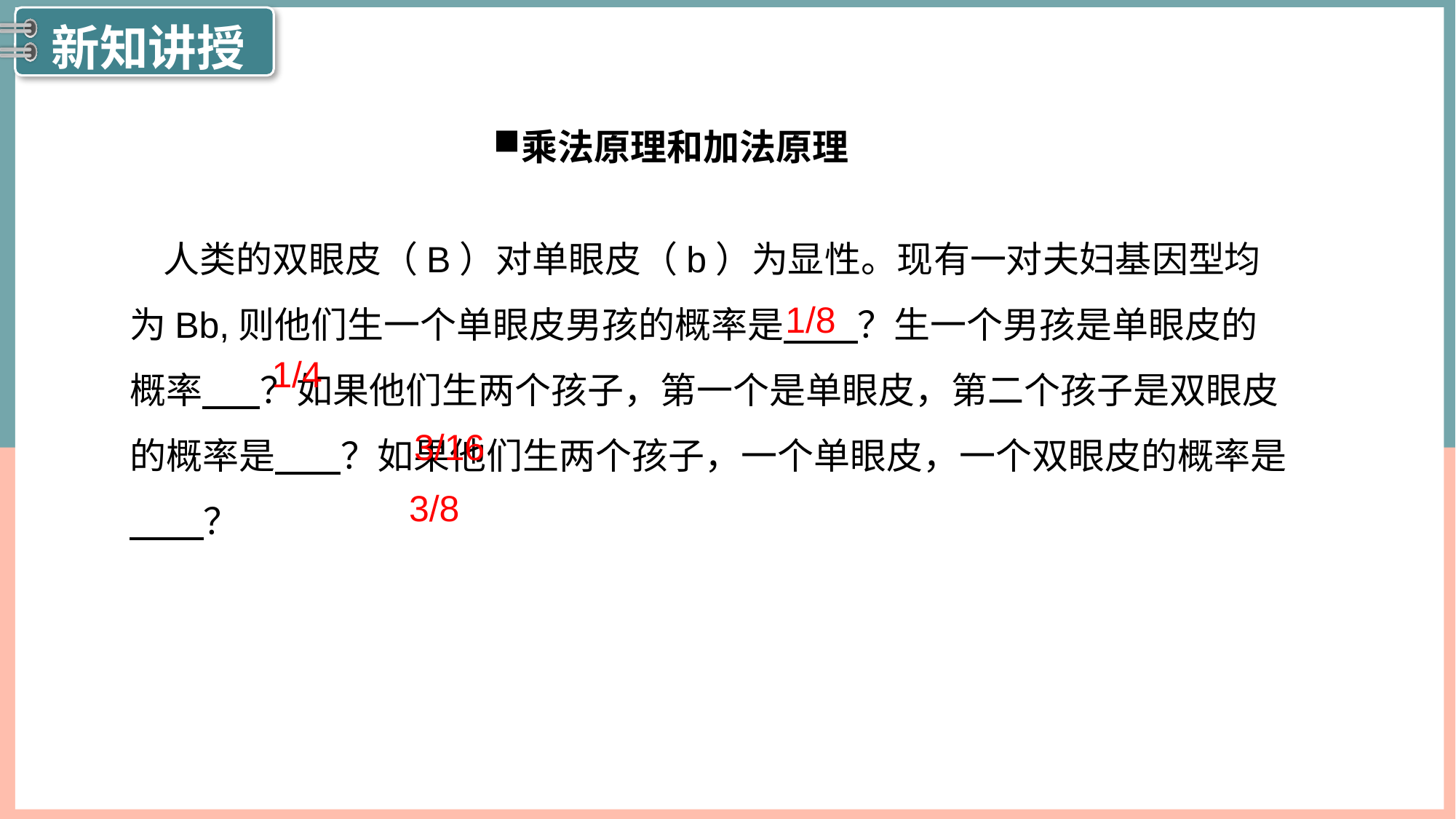

乘法原理和加法原理
   人类的双眼皮（B）对单眼皮（b）为显性。现有一对夫妇基因型均为Bb,则他们生一个单眼皮男孩的概率是         ？生一个男孩是单眼皮的概率       ？如果他们生两个孩子，第一个是单眼皮，第二个孩子是双眼皮的概率是        ？如果他们生两个孩子，一个单眼皮，一个双眼皮的概率是          ？
1/8
1/4
3/16
3/8